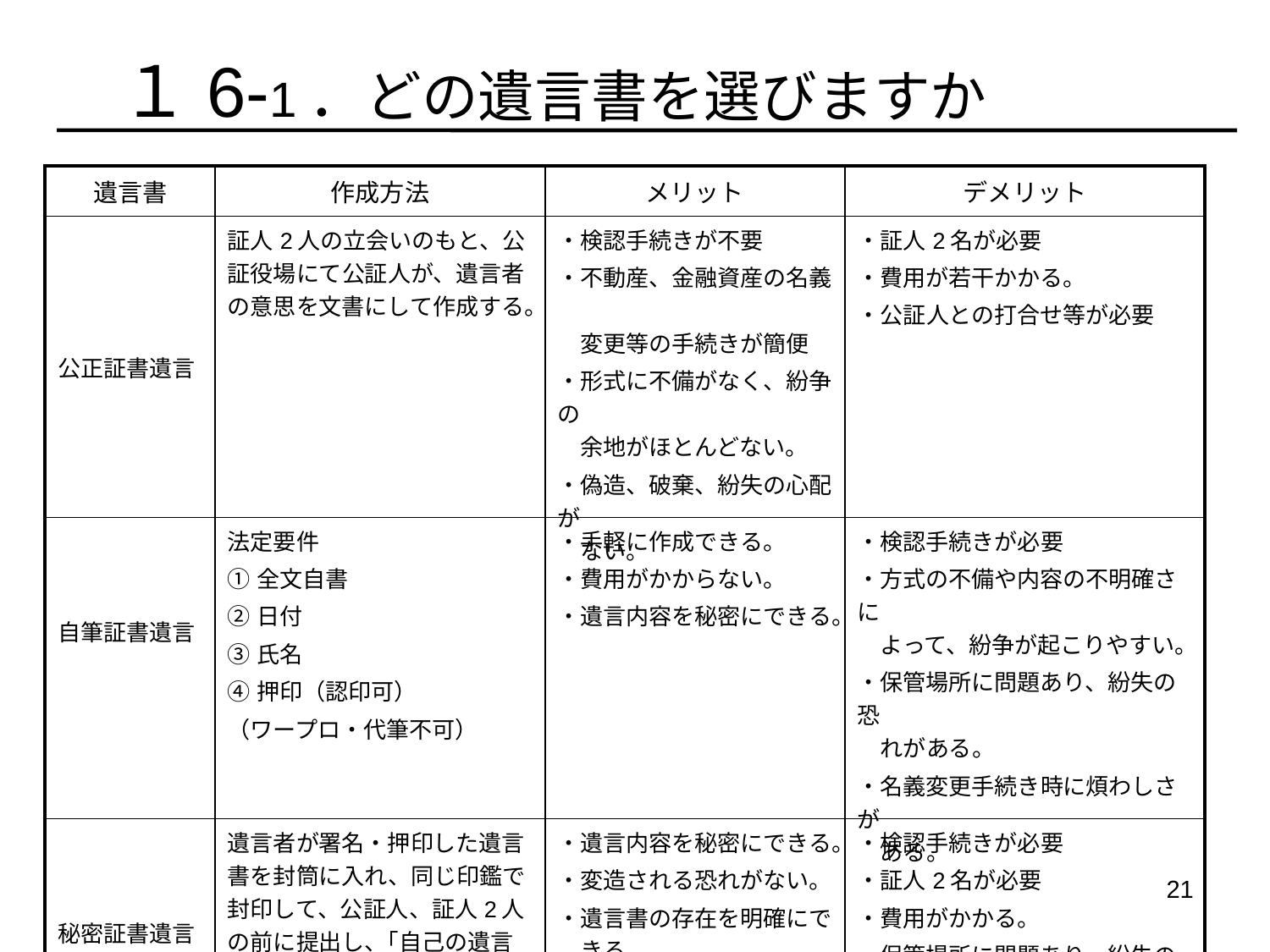

１6‐1．どの遺言書を選びますか

| 遺言書 | 作成方法 | メリット | デメリット |
| --- | --- | --- | --- |
| 公正証書遺言 | 証人2人の立会いのもと、公証役場にて公証人が、遺言者の意思を文書にして作成する。 | ・検認手続きが不要 ・不動産、金融資産の名義　 　変更等の手続きが簡便 ・形式に不備がなく、紛争の 　余地がほとんどない。 ・偽造、破棄、紛失の心配が 　ない。 | ・証人2名が必要 ・費用が若干かかる。 ・公証人との打合せ等が必要 |
| 自筆証書遺言 | 法定要件 ①全文自書 ②日付 ③氏名 ④押印（認印可） （ワープロ・代筆不可） | ・手軽に作成できる。 ・費用がかからない。 ・遺言内容を秘密にできる。 | ・検認手続きが必要 ・方式の不備や内容の不明確さに　 　よって、紛争が起こりやすい。 ・保管場所に問題あり、紛失の恐 　れがある。 ・名義変更手続き時に煩わしさが　 　ある。 |
| 秘密証書遺言 | 遺言者が署名・押印した遺言書を封筒に入れ、同じ印鑑で封印して、公証人、証人2人の前に提出し、｢自己の遺言であること」を証明してもらう。 （ワープロ・代筆可。但し、署名は必ず自署） | ・遺言内容を秘密にできる。 ・変造される恐れがない。 ・遺言書の存在を明確にで 　きる。 ・ワープロ、点字による代筆 　も可 | ・検認手続きが必要 ・証人2名が必要 ・費用がかかる。 ・保管場所に問題あり、紛失の恐 　れがある。 |
21